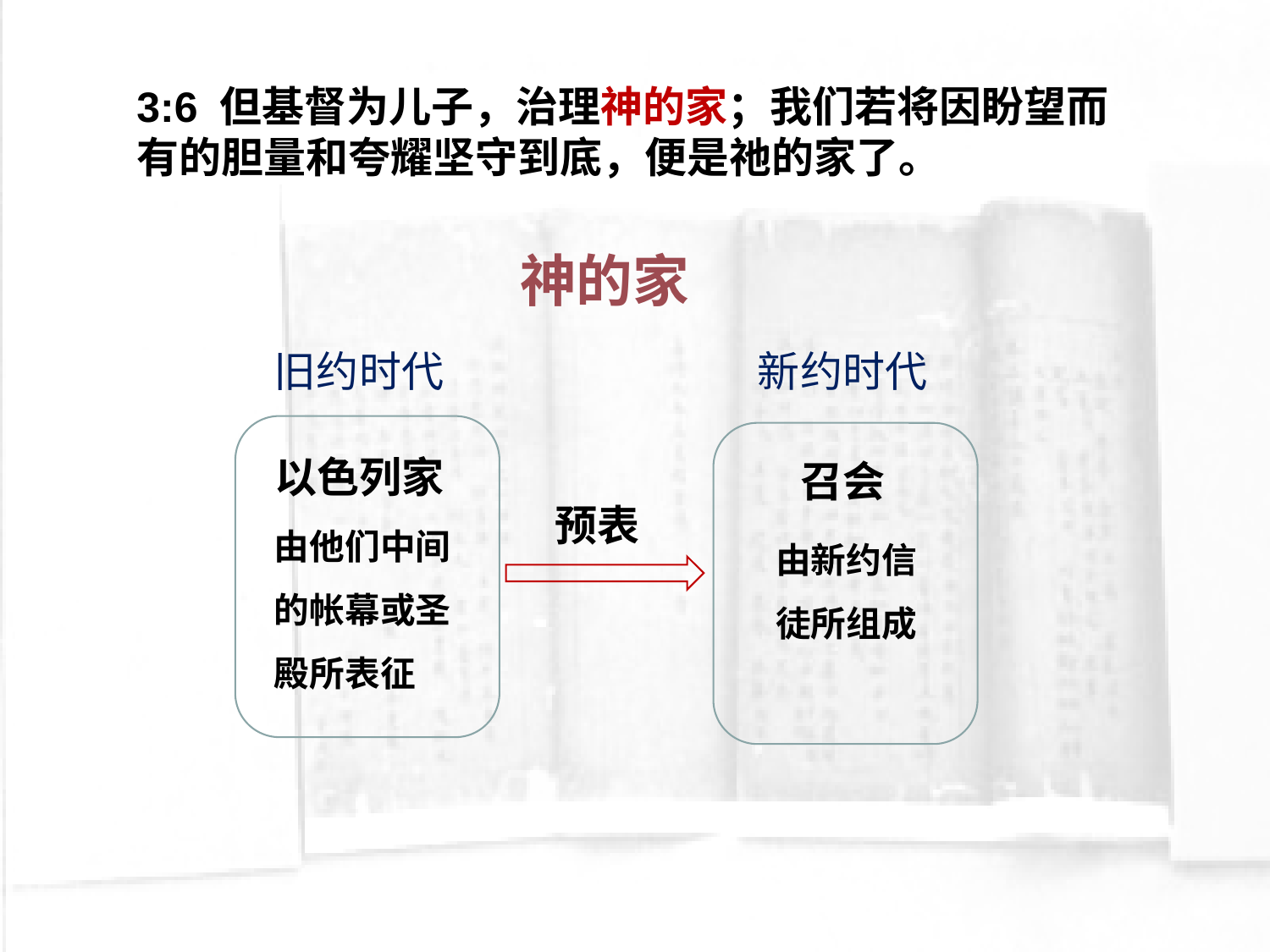

3:6 但基督为儿子，治理神的家；我们若将因盼望而有的胆量和夸耀坚守到底，便是祂的家了。
神的家
旧约时代
新约时代

以色列家
召会
预表
由他们中间的帐幕或圣殿所表征
由新约信徒所组成